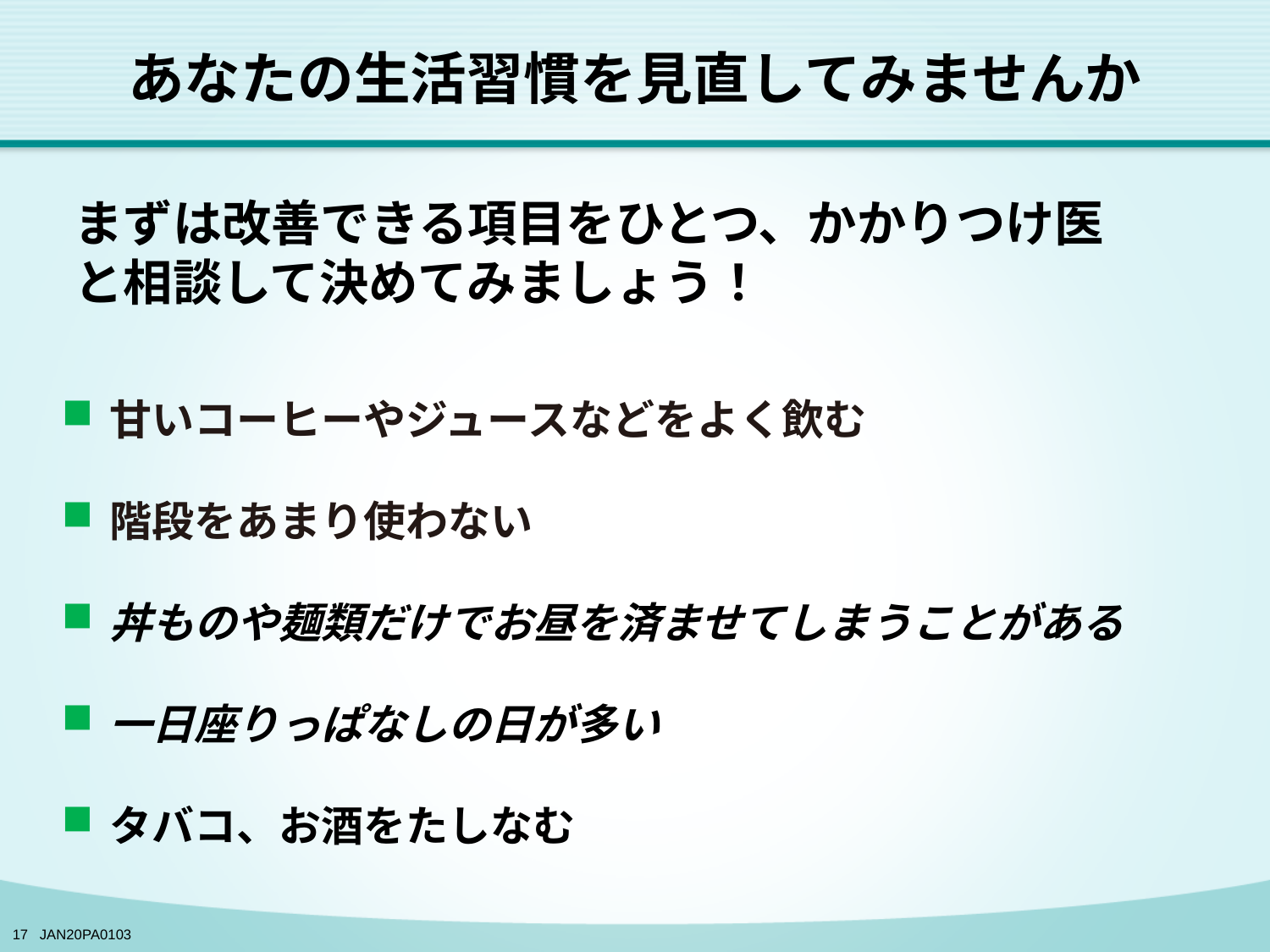

# あなたの生活習慣を見直してみませんか
まずは改善できる項目をひとつ、かかりつけ医と相談して決めてみましょう！
甘いコーヒーやジュースなどをよく飲む
階段をあまり使わない
丼ものや麺類だけでお昼を済ませてしまうことがある
一日座りっぱなしの日が多い
タバコ、お酒をたしなむ
17